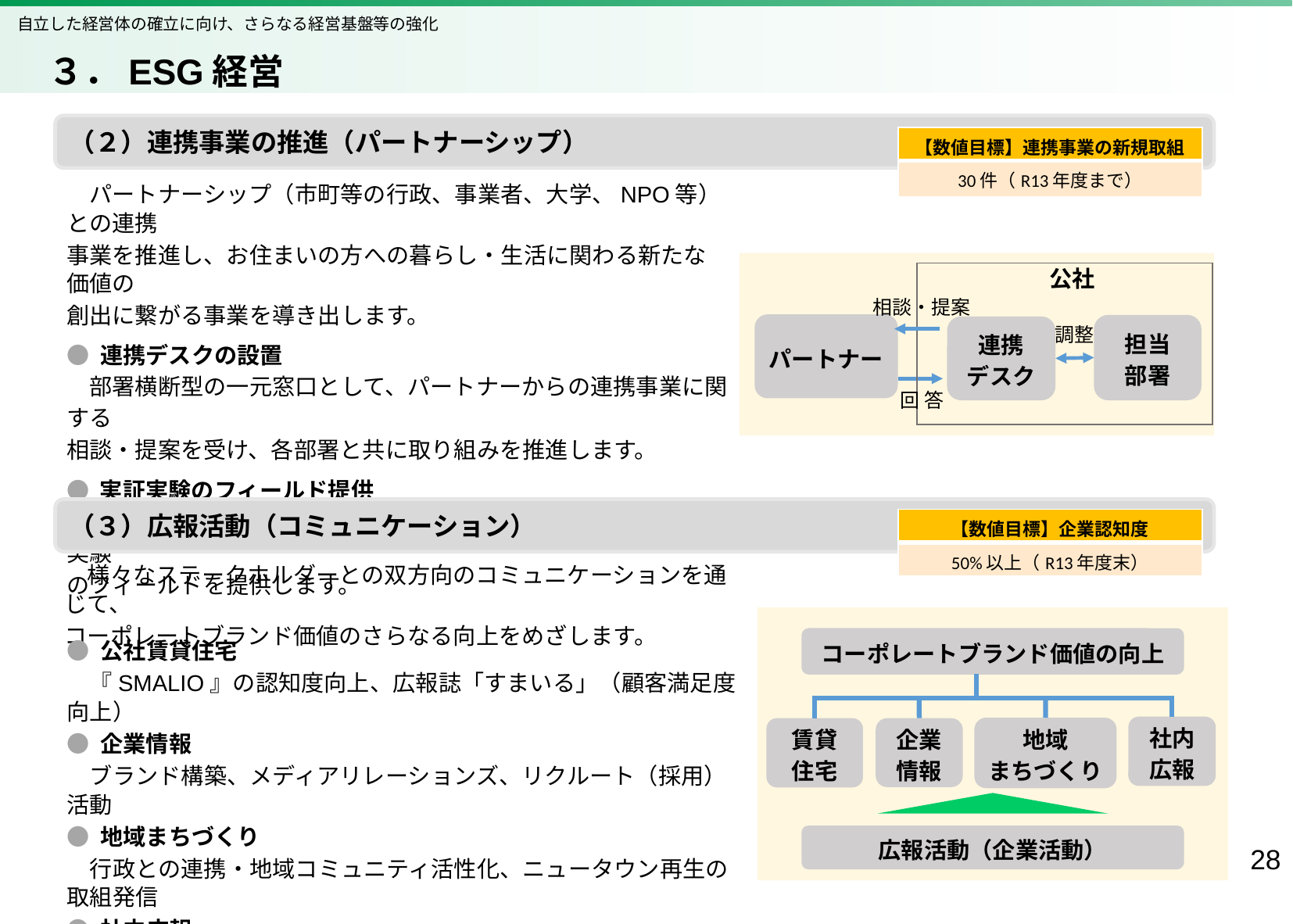

自立した経営体の確立に向け、さらなる経営基盤等の強化
　３．ESG経営
（２）連携事業の推進（パートナーシップ）
| 【数値目標】連携事業の新規取組 |
| --- |
| 30件（R13年度まで） |
　パートナーシップ（市町等の行政、事業者、大学、NPO等）との連携
事業を推進し、お住まいの方への暮らし・生活に関わる新たな価値の
創出に繋がる事業を導き出します。

● 連携デスクの設置
　部署横断型の一元窓口として、パートナーからの連携事業に関する
相談・提案を受け、各部署と共に取り組みを推進します。

● 実証実験のフィールド提供
　社会的課題や行政課題の解決、事業機会の創出のための実証実験
のフィールドを提供します。

公社

相談・提案
調整
パートナー
担当
部署
連携
デスク
回 答
（３）広報活動（コミュニケーション）
| 【数値目標】企業認知度 |
| --- |
| 50%以上（R13年度末） |
　様々なステークホルダーとの双方向のコミュニケーションを通じて、
コーポレートブランド価値のさらなる向上をめざします。

コーポレートブランド価値の向上
● 公社賃貸住宅
　『SMALIO』の認知度向上、広報誌「すまいる」（顧客満足度向上）
● 企業情報
　ブランド構築、メディアリレーションズ、リクルート（採用）活動
● 地域まちづくり
　行政との連携・地域コミュニティ活性化、ニュータウン再生の取組発信
● 社内広報
　社内報「窓」、職員エンゲージメントの向上
社内
広報
地域
まちづくり
賃貸
住宅
企業
情報

広報活動（企業活動）
28